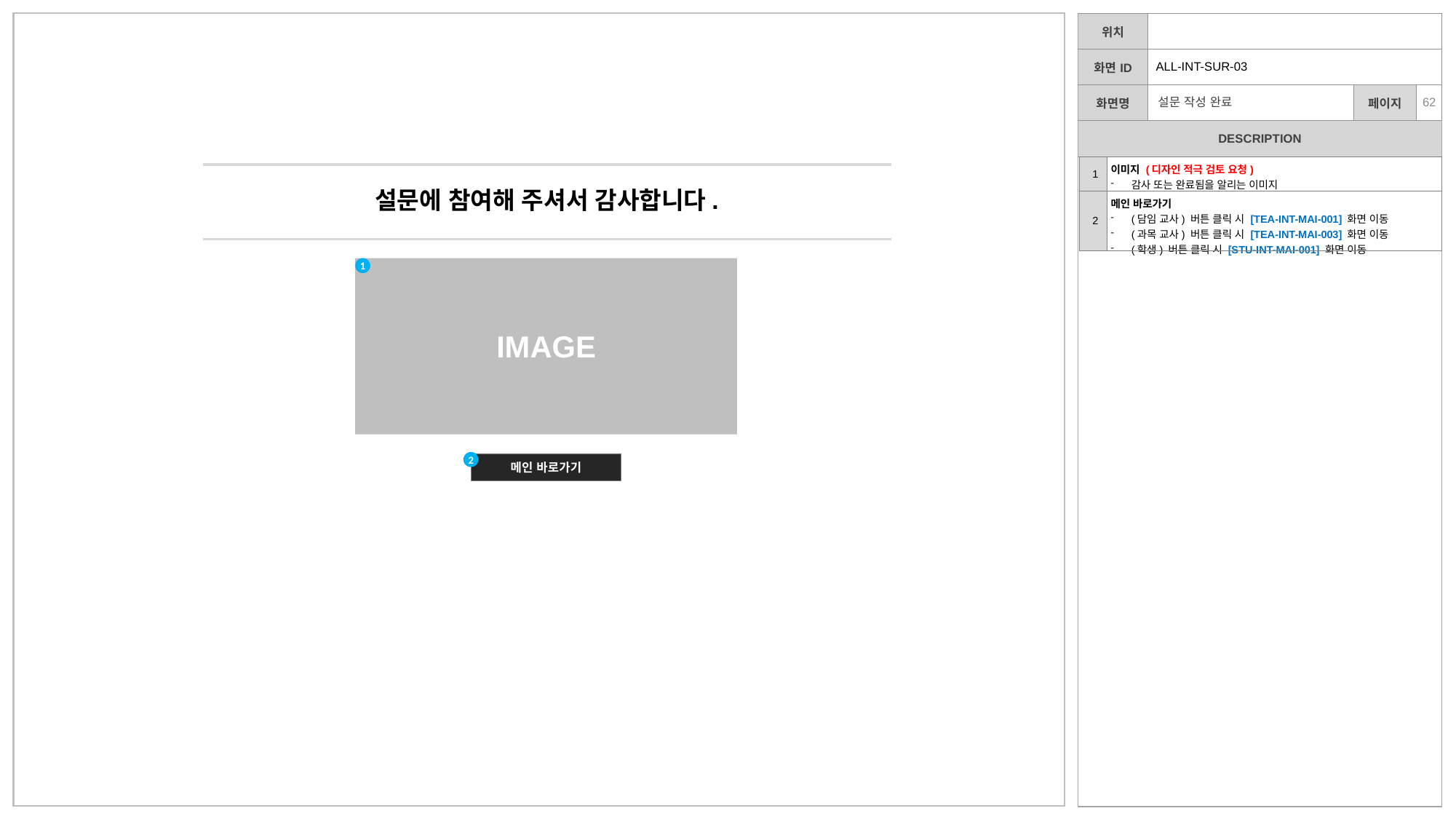

ALL-INT-SUR-03
설문 작성 완료
| 1 | 이미지 (디자인 적극 검토 요청) 감사 또는 완료됨을 알리는 이미지 |
| --- | --- |
| 2 | 메인 바로가기 (담임 교사) 버튼 클릭 시 [TEA-INT-MAI-001] 화면 이동 (과목 교사) 버튼 클릭 시 [TEA-INT-MAI-003] 화면 이동 (학생) 버튼 클릭 시 [STU-INT-MAI-001] 화면 이동 |
설문에 참여해 주셔서 감사합니다.
1
IMAGE
2
메인 바로가기